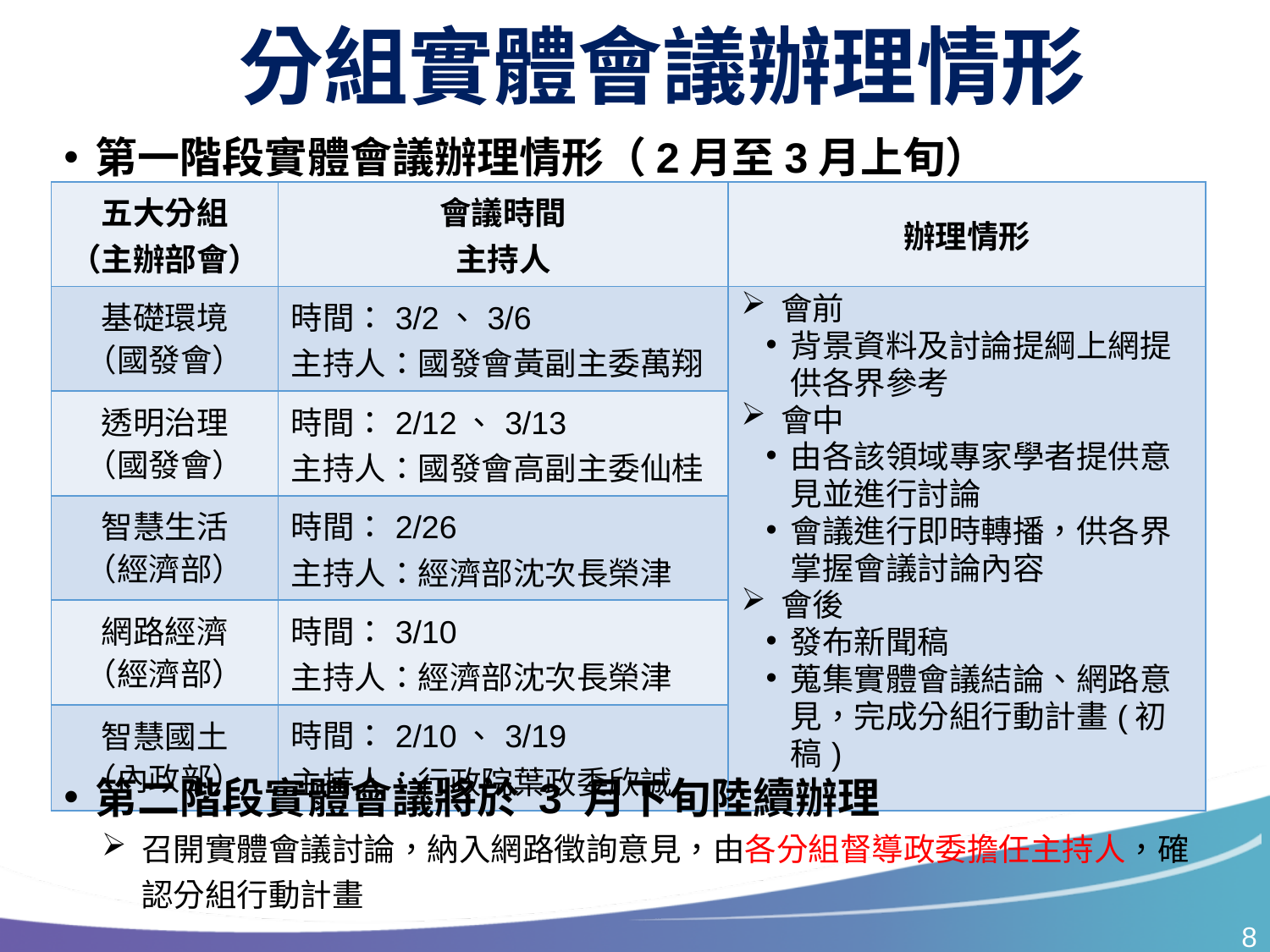

分組實體會議辦理情形
第一階段實體會議辦理情形（2月至3月上旬）
| 五大分組 （主辦部會） | 會議時間 主持人 | 辦理情形 |
| --- | --- | --- |
| 基礎環境 （國發會） | 時間：3/2、3/6 主持人：國發會黃副主委萬翔 | 會前 背景資料及討論提綱上網提供各界參考 會中 由各該領域專家學者提供意見並進行討論 會議進行即時轉播，供各界掌握會議討論內容 會後 發布新聞稿 蒐集實體會議結論、網路意見，完成分組行動計畫(初稿) |
| 透明治理 （國發會） | 時間：2/12、3/13 主持人：國發會高副主委仙桂 |  |
| 智慧生活 （經濟部） | 時間：2/26 主持人：經濟部沈次長榮津 |  |
| 網路經濟 （經濟部） | 時間：3/10 主持人：經濟部沈次長榮津 |  |
| 智慧國土 （內政部） | 時間：2/10、3/19 主持人：行政院葉政委欣誠 |  |
第二階段實體會議將於 3 月下旬陸續辦理
召開實體會議討論，納入網路徵詢意見，由各分組督導政委擔任主持人，確認分組行動計畫